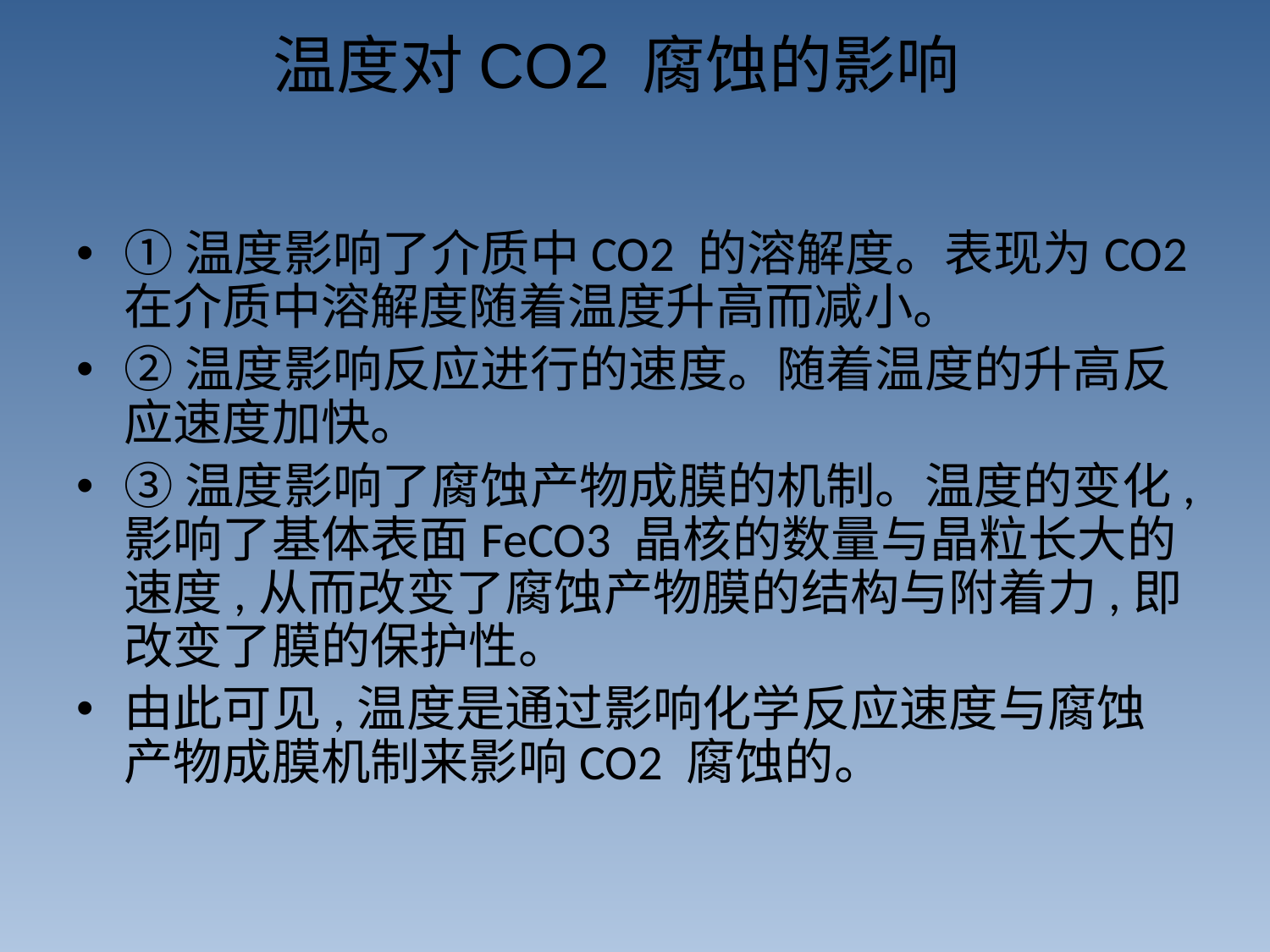

# 温度对CO2 腐蚀的影响
①温度影响了介质中CO2 的溶解度。表现为CO2 在介质中溶解度随着温度升高而减小。
②温度影响反应进行的速度。随着温度的升高反应速度加快。
③温度影响了腐蚀产物成膜的机制。温度的变化,影响了基体表面FeCO3 晶核的数量与晶粒长大的速度,从而改变了腐蚀产物膜的结构与附着力,即改变了膜的保护性。
由此可见,温度是通过影响化学反应速度与腐蚀产物成膜机制来影响CO2 腐蚀的。